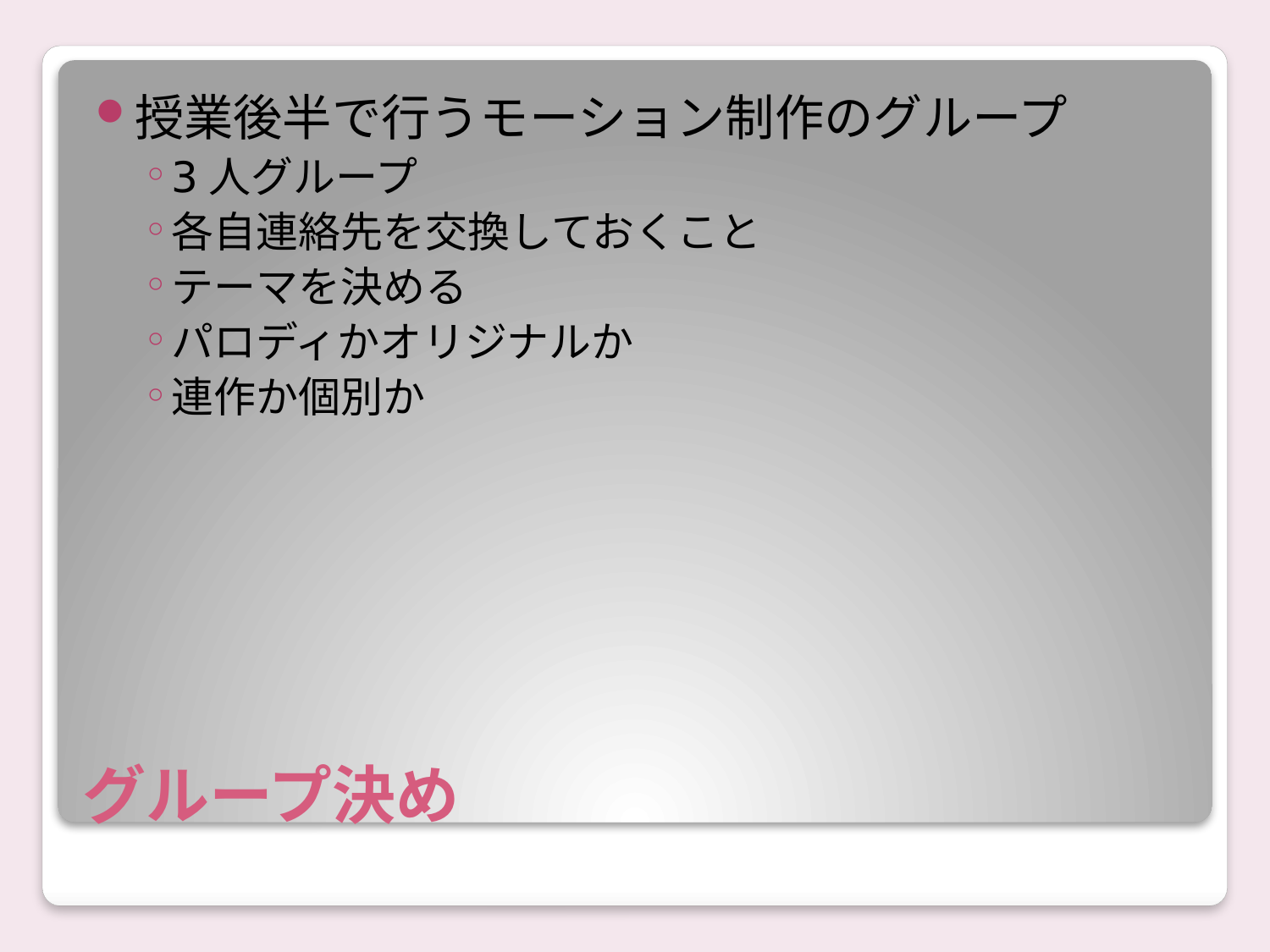

授業後半で行うモーション制作のグループ
3人グループ
各自連絡先を交換しておくこと
テーマを決める
パロディかオリジナルか
連作か個別か

# グループ決め